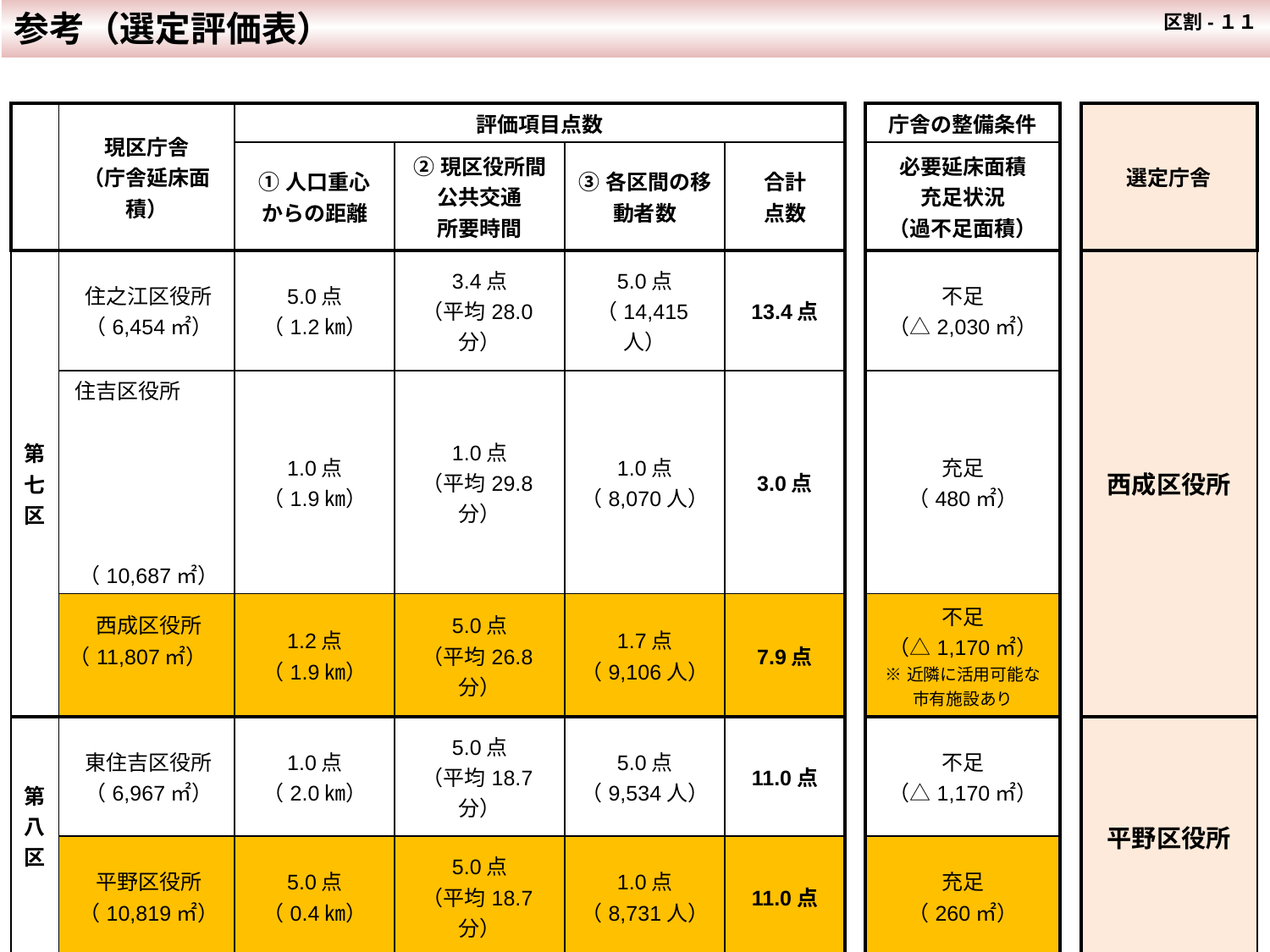

参考（選定評価表）

 区割-１１
|  | 現区庁舎 （庁舎延床面積） | 評価項目点数 |  |  |  |  | 庁舎の整備条件 |  | 選定庁舎 |
| --- | --- | --- | --- | --- | --- | --- | --- | --- | --- |
|  |  | ①人口重心 からの距離 | ②現区役所間 公共交通 所要時間 | ③各区間の移動者数 | 合計 点数 |  | 必要延床面積 充足状況 （過不足面積） |  |  |
| 第 七 区 | 住之江区役所 （6,454㎡） | 5.0点 （1.2㎞） | 3.4点 （平均28.0分） | 5.0点 （14,415人） | 13.4点 |  | 不足 （△2,030㎡） |  | 西成区役所 |
|  | 住吉区役所　　　　　　　　　　　　　　　　　　　　　　　　　　　　　　　 （10,687㎡） | 1.0点 （1.9㎞） | 1.0点 （平均29.8分） | 1.0点 （8,070人） | 3.0点 |  | 充足 （480㎡） |  |  |
|  | 西成区役所 （11,807㎡） | 1.2点 （1.9㎞） | 5.0点 （平均26.8分） | 1.7点 （9,106人） | 7.9点 |  | 不足 （△1,170㎡） ※近隣に活用可能な市有施設あり |  |  |
| 第 八 区 | 東住吉区役所 （6,967㎡） | 1.0点 （2.0㎞） | 5.0点 （平均18.7分） | 5.0点 （9,534人） | 11.0点 |  | 不足 （△1,170㎡） |  | 平野区役所 |
|  | 平野区役所 （10,819㎡） | 5.0点 （0.4㎞） | 5.0点 （平均18.7分） | 1.0点 （8,731人） | 11.0点 |  | 充足 （260㎡） |  |  |